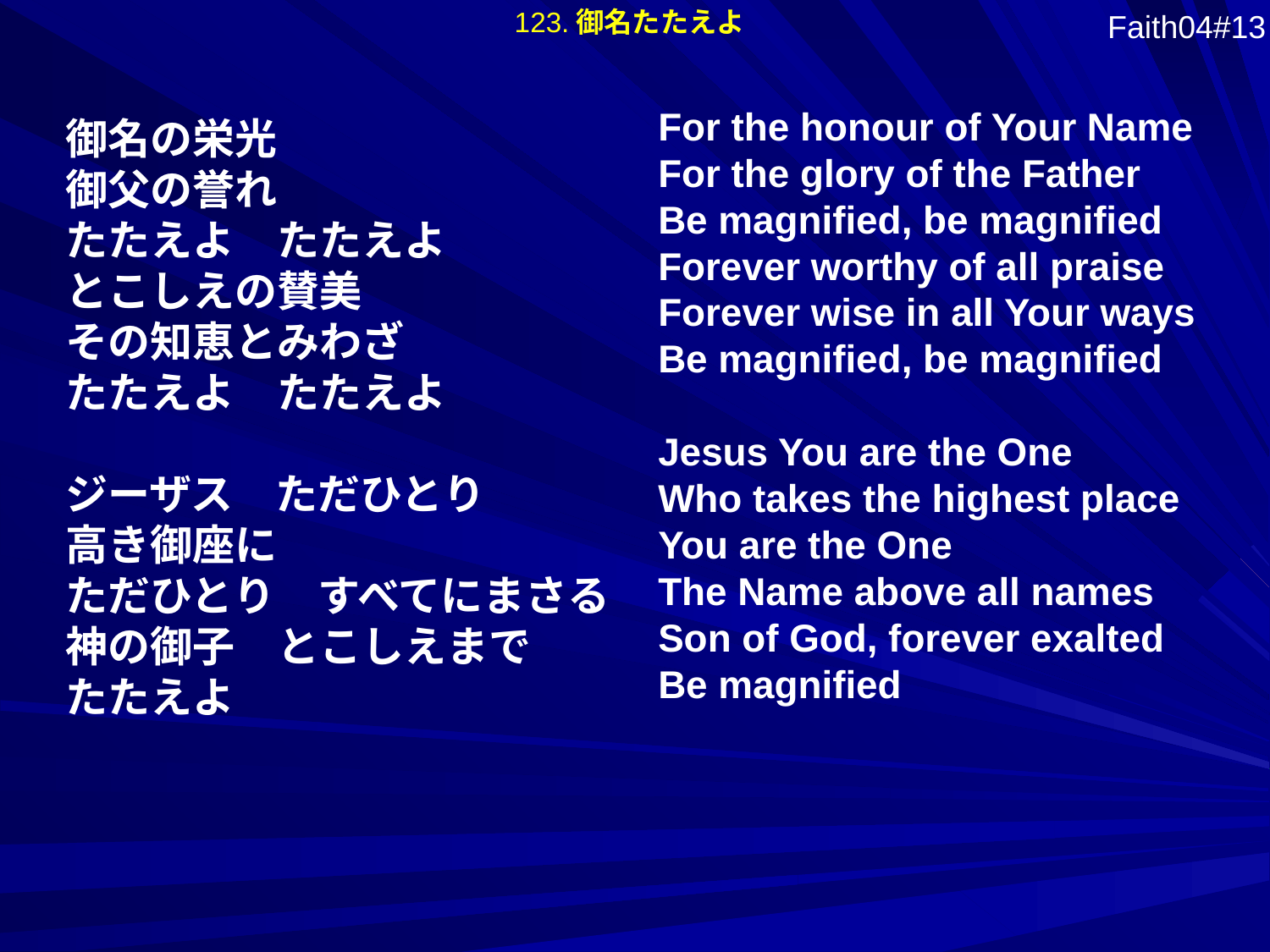

123.御名たたえよ
Faith04#13
For the honour of Your Name
For the glory of the Father
Be magnified, be magnified
Forever worthy of all praise
Forever wise in all Your ways
Be magnified, be magnified

Jesus You are the One
Who takes the highest place
You are the One
The Name above all names
Son of God, forever exalted
Be magnified
御名の栄光
御父の誉れ
たたえよ　たたえよ
とこしえの賛美
その知恵とみわざ
たたえよ　たたえよ

ジーザス　ただひとり
高き御座に
ただひとり　すべてにまさる
神の御子　とこしえまで
たたえよ